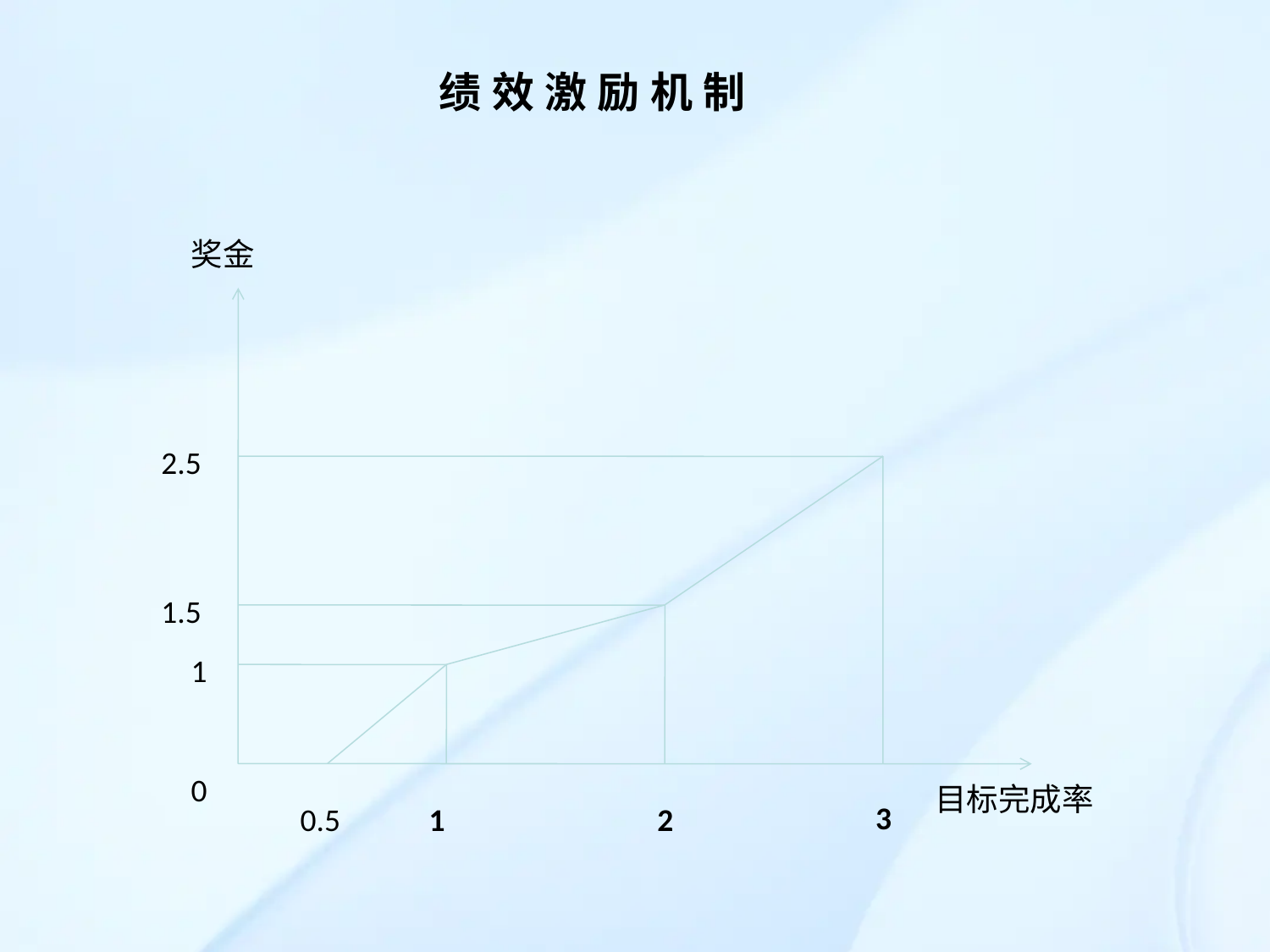

绩效激励机制
奖金
2.5
1.5
1
0
目标完成率
3
0.5
1
2